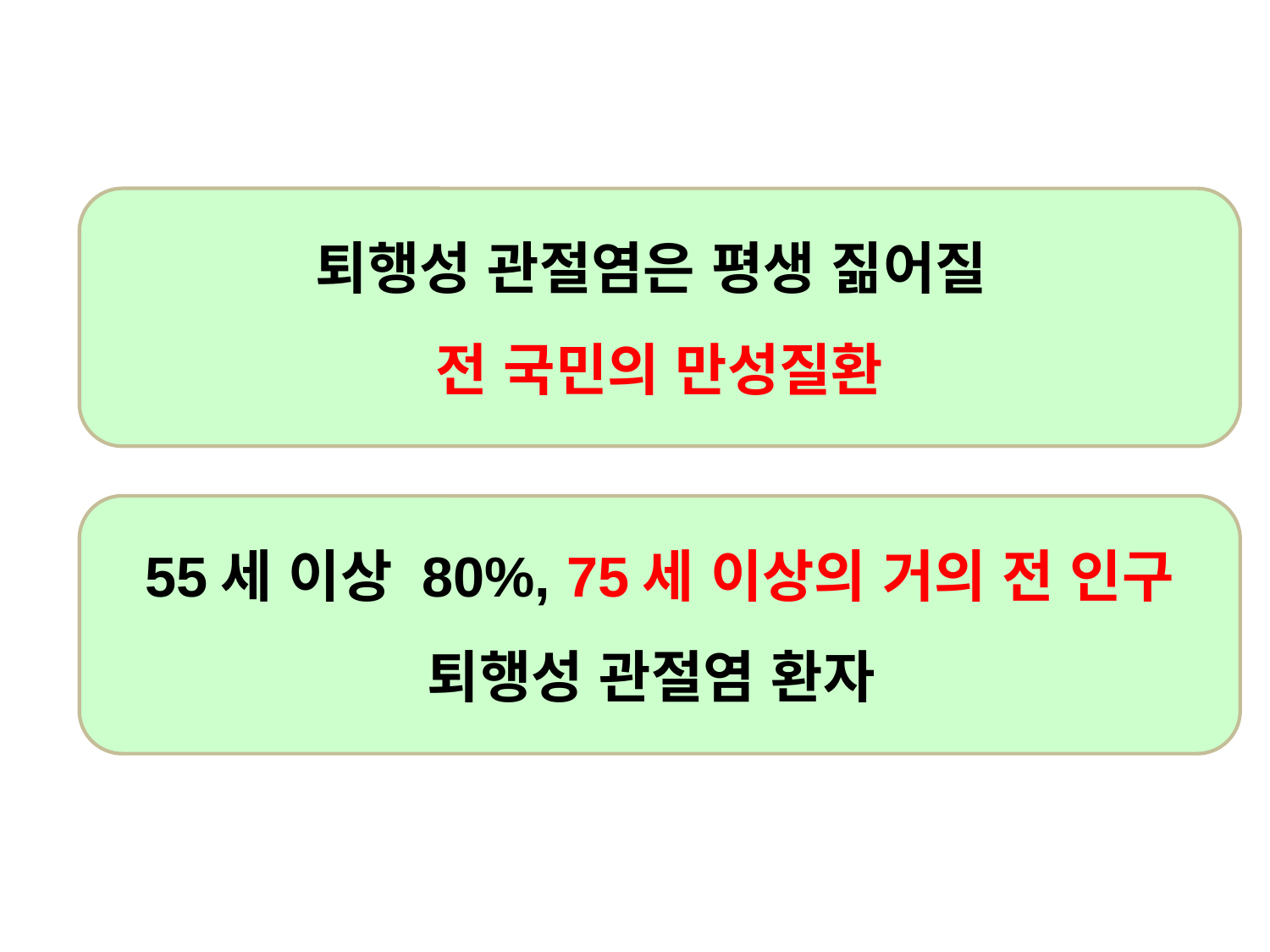

퇴행성 관절염은 평생 짊어질

전 국민의 만성질환
55세 이상 80%, 75세 이상의 거의 전 인구

퇴행성 관절염 환자